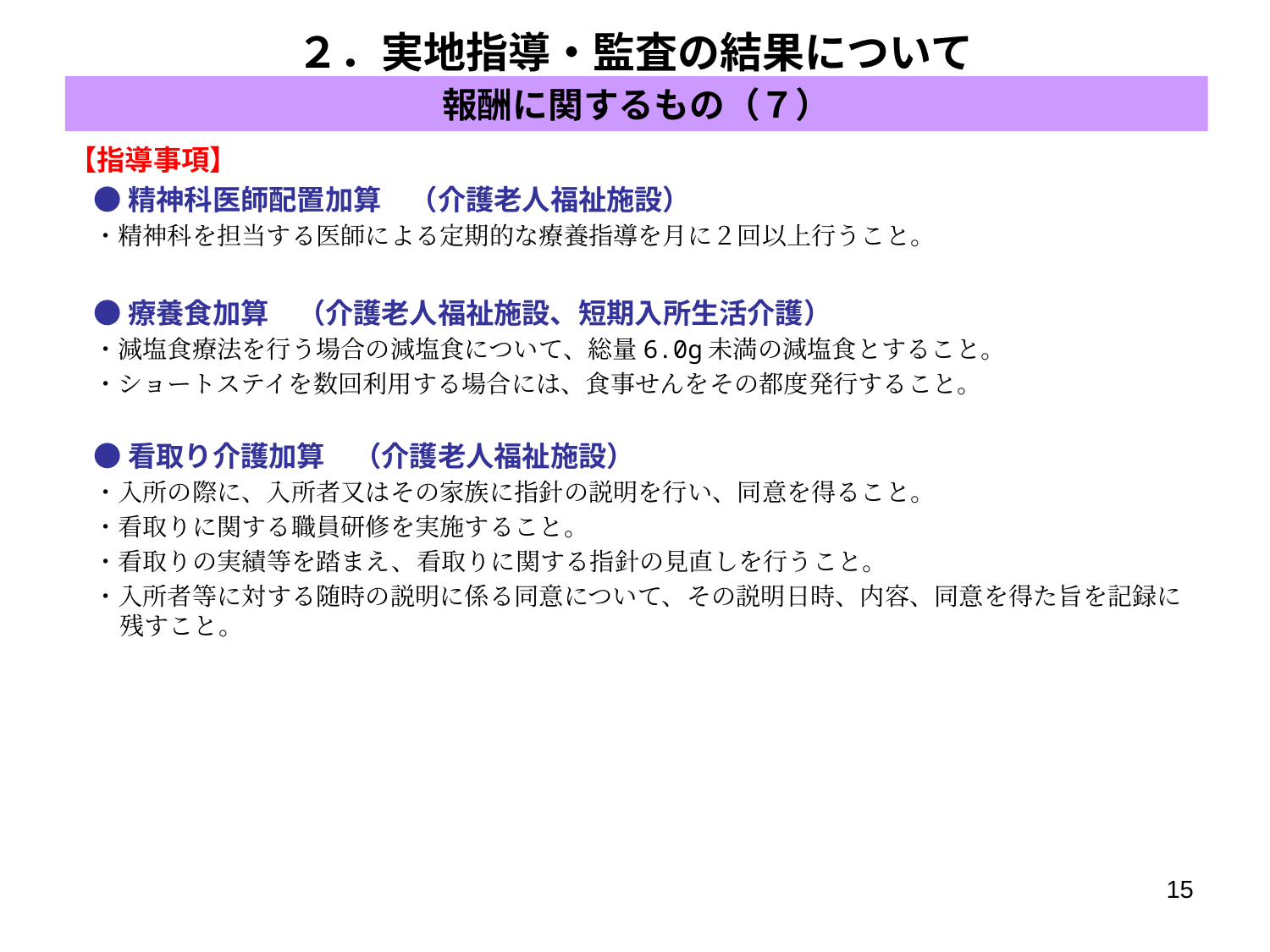

２．実地指導・監査の結果について
報酬に関するもの（７）
【指導事項】
●精神科医師配置加算　（介護老人福祉施設）
・精神科を担当する医師による定期的な療養指導を月に２回以上行うこと。

●療養食加算　（介護老人福祉施設、短期入所生活介護）
・減塩食療法を行う場合の減塩食について、総量6.0g未満の減塩食とすること。
・ショートステイを数回利用する場合には、食事せんをその都度発行すること。

●看取り介護加算　（介護老人福祉施設）
・入所の際に、入所者又はその家族に指針の説明を行い、同意を得ること。
・看取りに関する職員研修を実施すること。
・看取りの実績等を踏まえ、看取りに関する指針の見直しを行うこと。
・入所者等に対する随時の説明に係る同意について、その説明日時、内容、同意を得た旨を記録に残すこと。
15